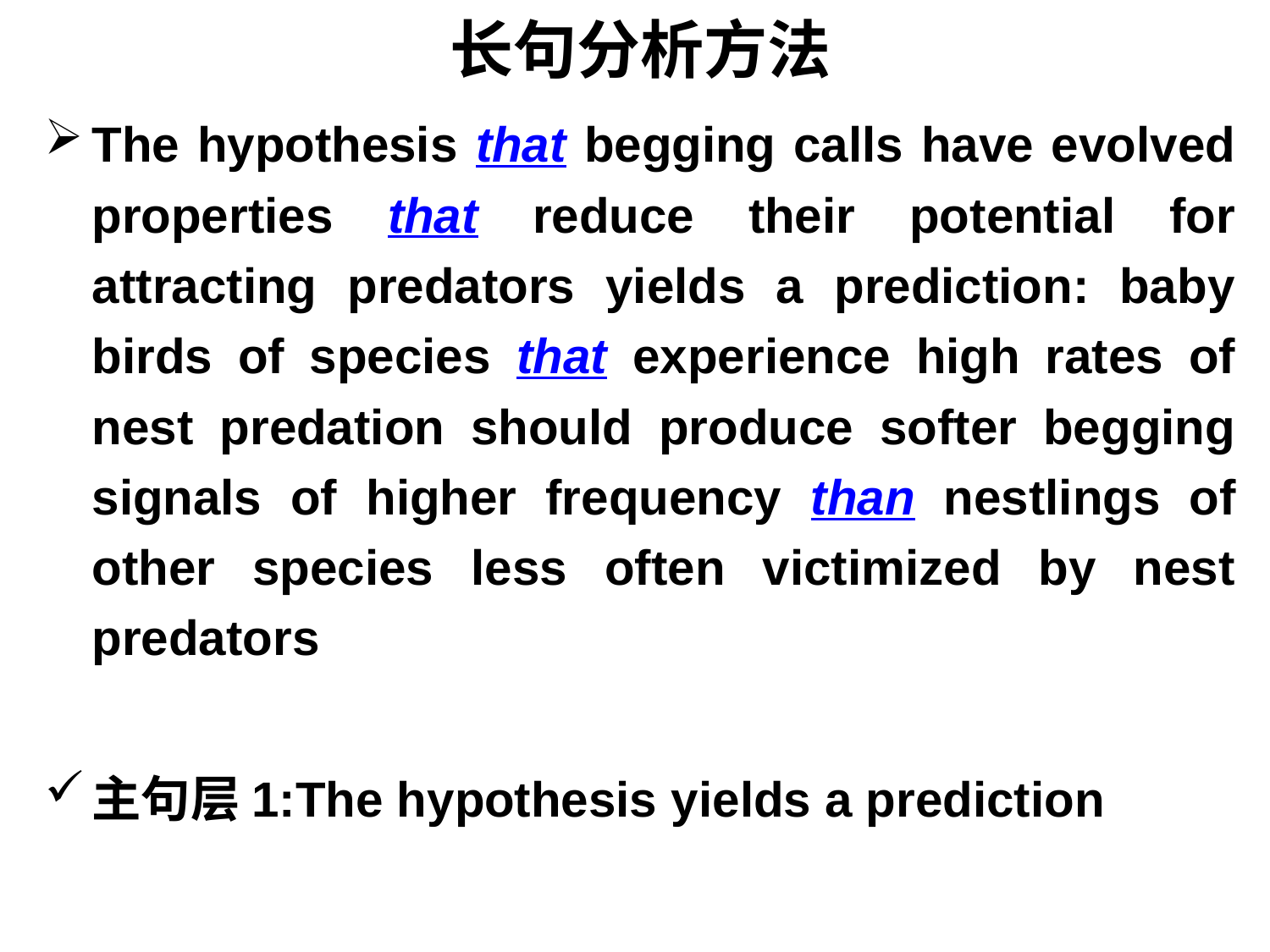

长句分析方法
The hypothesis that begging calls have evolved properties that reduce their potential for attracting predators yields a prediction: baby birds of species that experience high rates of nest predation should produce softer begging signals of higher frequency than nestlings of other species less often victimized by nest predators

主句层1:The hypothesis yields a prediction